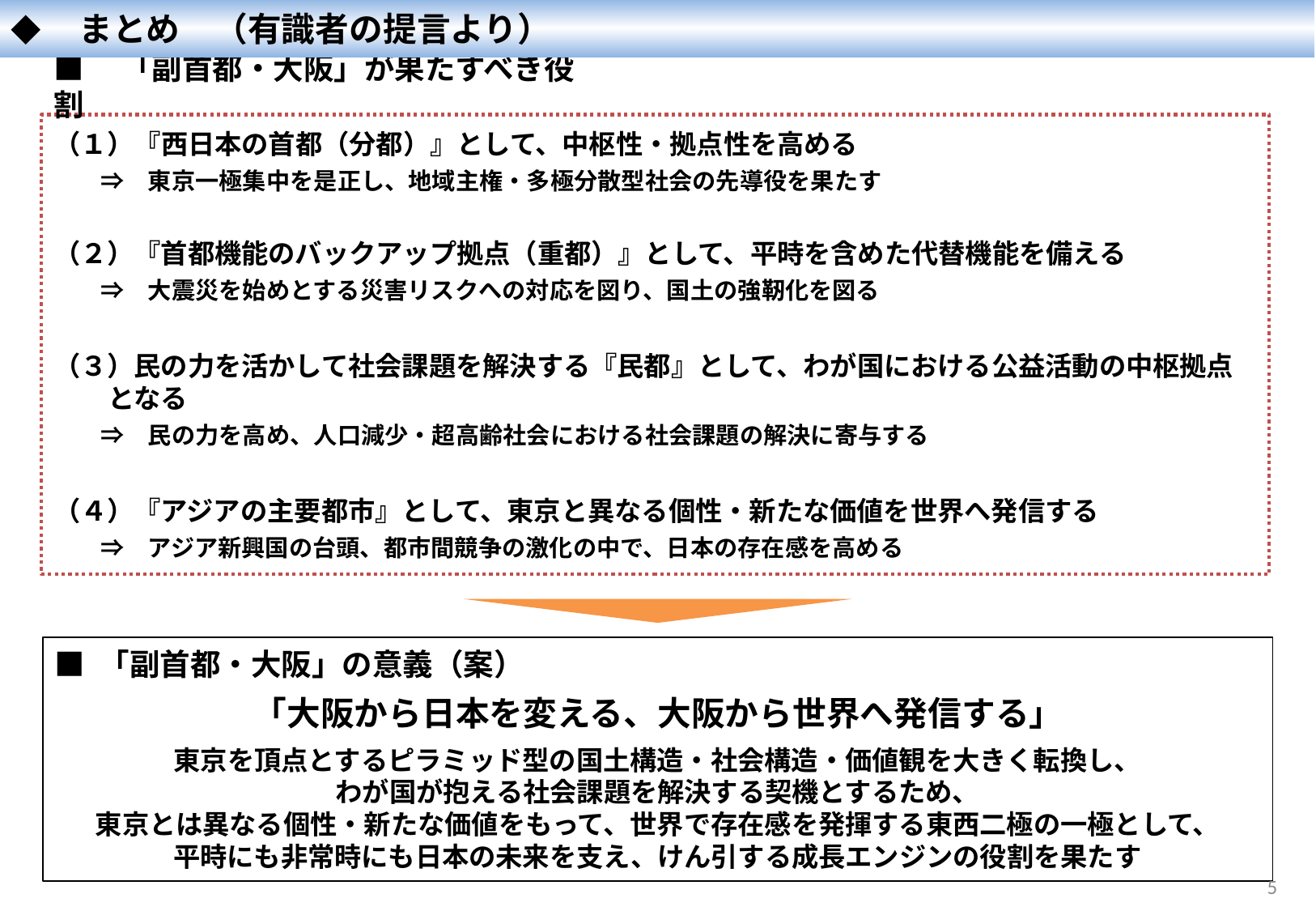

◆　まとめ　（有識者の提言より）
■　「副首都・大阪」が果たすべき役割
（１）『西日本の首都（分都）』として、中枢性・拠点性を高める
　　⇒　東京一極集中を是正し、地域主権・多極分散型社会の先導役を果たす

（２）『首都機能のバックアップ拠点（重都）』として、平時を含めた代替機能を備える
　　⇒　大震災を始めとする災害リスクへの対応を図り、国土の強靭化を図る

（３）民の力を活かして社会課題を解決する『民都』として、わが国における公益活動の中枢拠点となる
　　⇒　民の力を高め、人口減少・超高齢社会における社会課題の解決に寄与する

（４）『アジアの主要都市』として、東京と異なる個性・新たな価値を世界へ発信する
　　⇒　アジア新興国の台頭、都市間競争の激化の中で、日本の存在感を高める

■ 「副首都・大阪」の意義（案）
「大阪から日本を変える、大阪から世界へ発信する」
東京を頂点とするピラミッド型の国土構造・社会構造・価値観を大きく転換し、
わが国が抱える社会課題を解決する契機とするため、
東京とは異なる個性・新たな価値をもって、世界で存在感を発揮する東西二極の一極として、
平時にも非常時にも日本の未来を支え、けん引する成長エンジンの役割を果たす
5
5